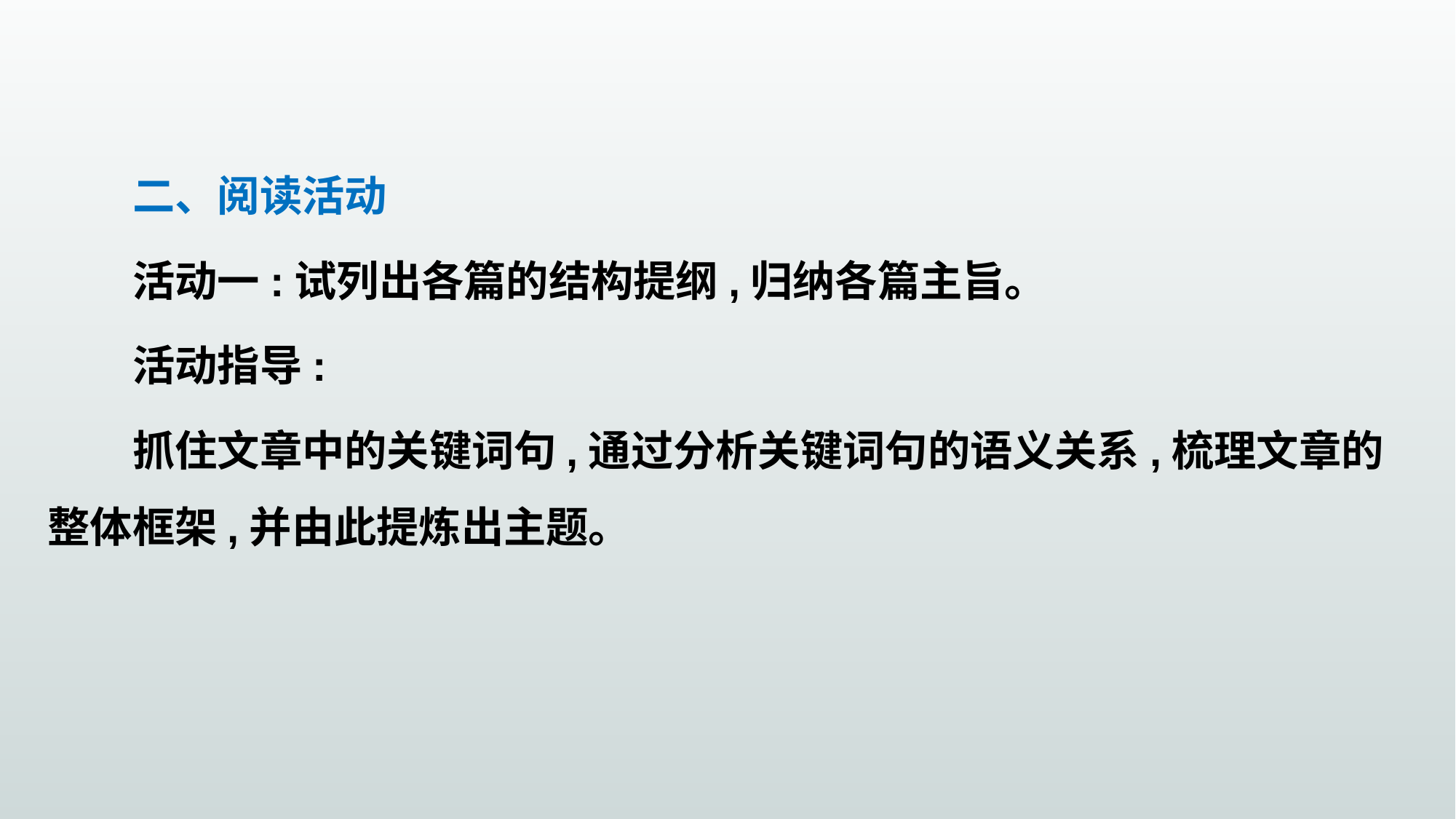

二、阅读活动
　　活动一:试列出各篇的结构提纲,归纳各篇主旨。
　　活动指导:
　　抓住文章中的关键词句,通过分析关键词句的语义关系,梳理文章的整体框架,并由此提炼出主题。